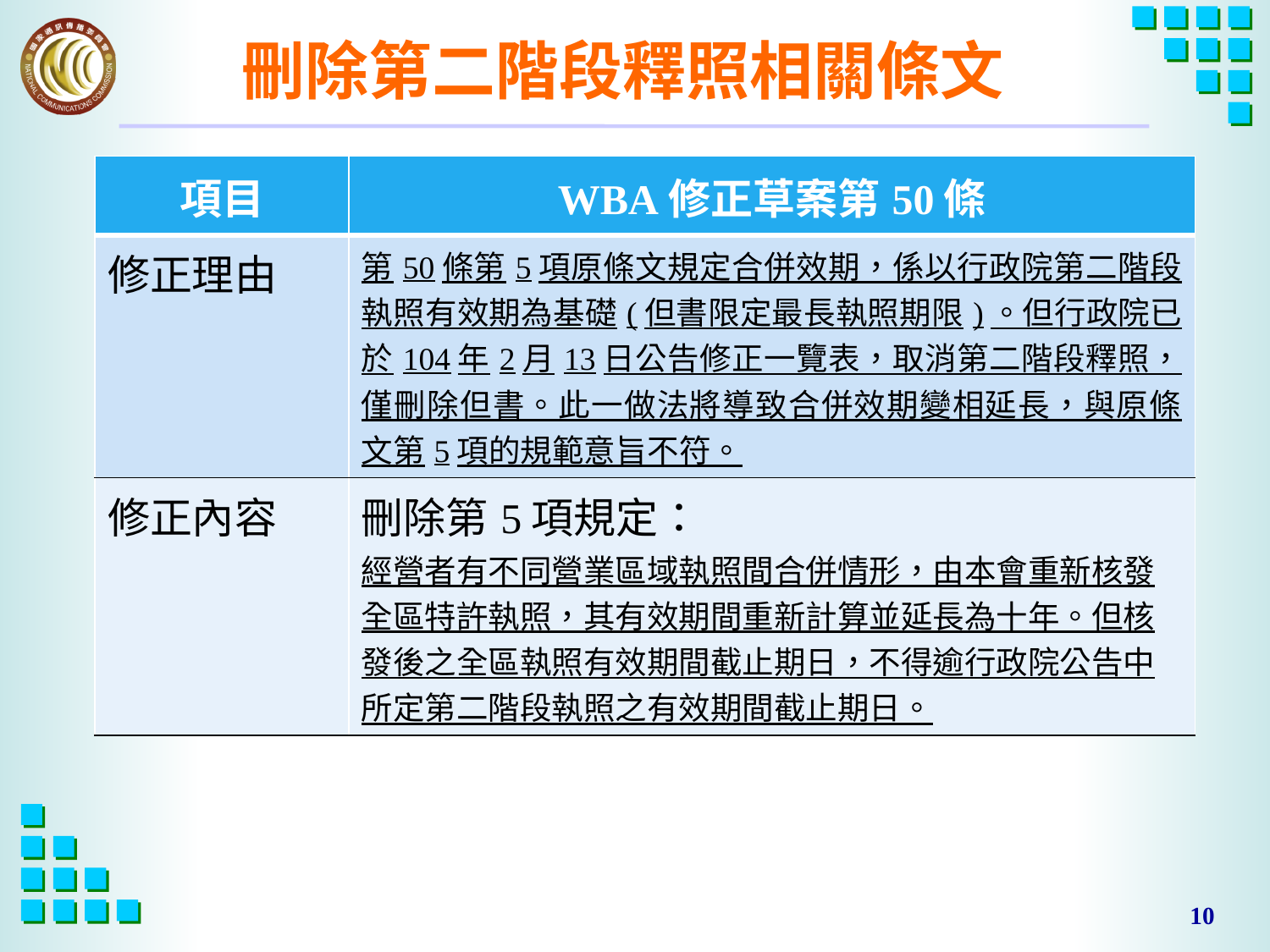

# 刪除第二階段釋照相關條文
| 項目 | WBA修正草案第50條 |
| --- | --- |
| 修正理由 | 第50條第5項原條文規定合併效期，係以行政院第二階段執照有效期為基礎(但書限定最長執照期限)。但行政院已於104年2月13日公告修正一覽表，取消第二階段釋照，僅刪除但書。此一做法將導致合併效期變相延長，與原條文第5項的規範意旨不符。 |
| 修正內容 | 刪除第5項規定： 經營者有不同營業區域執照間合併情形，由本會重新核發全區特許執照，其有效期間重新計算並延長為十年。但核發後之全區執照有效期間截止期日，不得逾行政院公告中所定第二階段執照之有效期間截止期日。 |